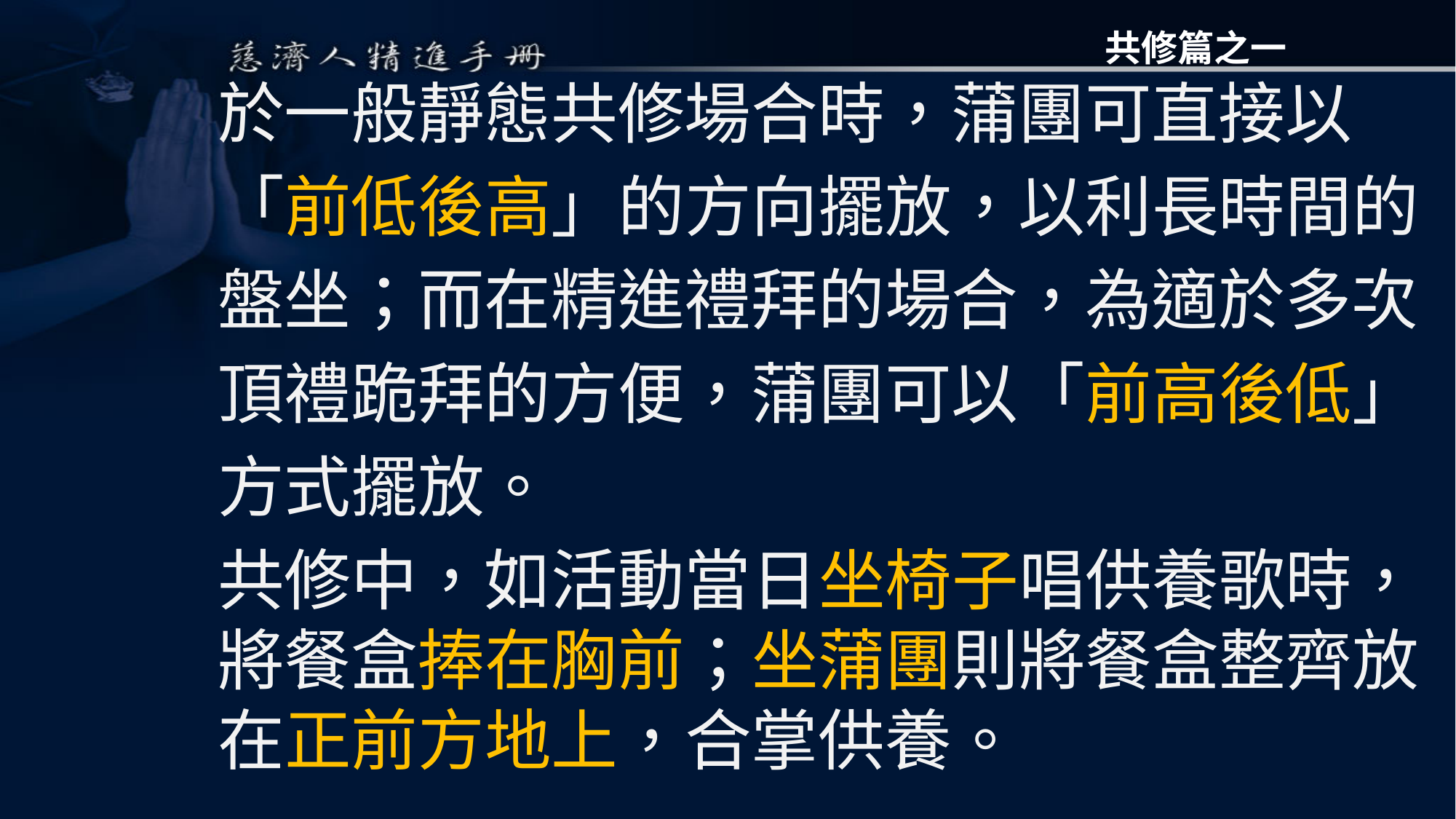

於一般靜態共修場合時，蒲團可直接以
「前低後高」的方向擺放，以利長時間的
盤坐；而在精進禮拜的場合，為適於多次
頂禮跪拜的方便，蒲團可以「前高後低」
方式擺放。
共修中，如活動當日坐椅子唱供養歌時，將餐盒捧在胸前；坐蒲團則將餐盒整齊放在正前方地上，合掌供養。